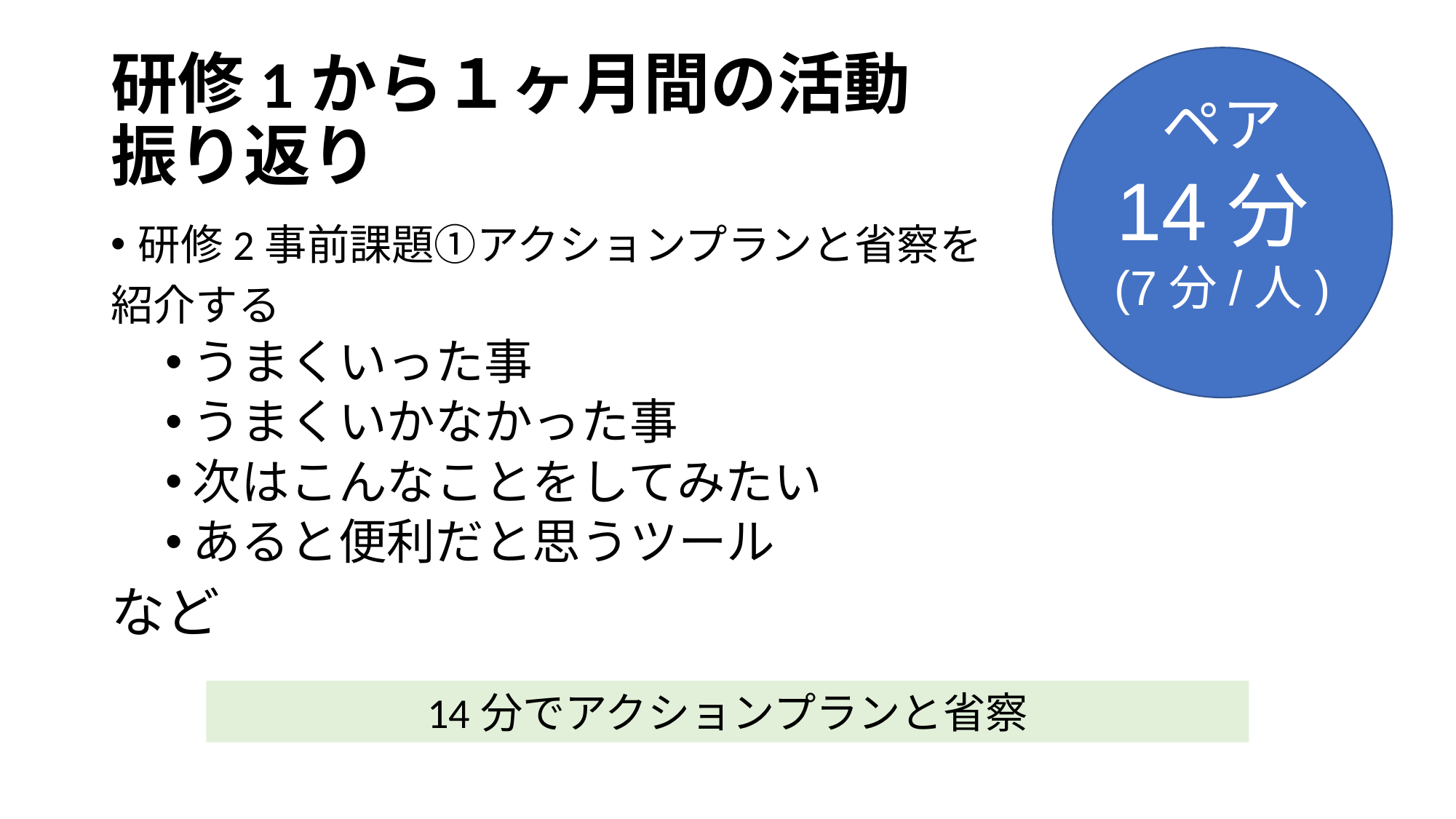

# 研修1から１ヶ月間の活動 振り返り
ペア
14分(7分/人)

研修2事前課題①アクションプランと省察を
紹介する
うまくいった事
うまくいかなかった事
次はこんなことをしてみたい
あると便利だと思うツール
など

14分でアクションプランと省察